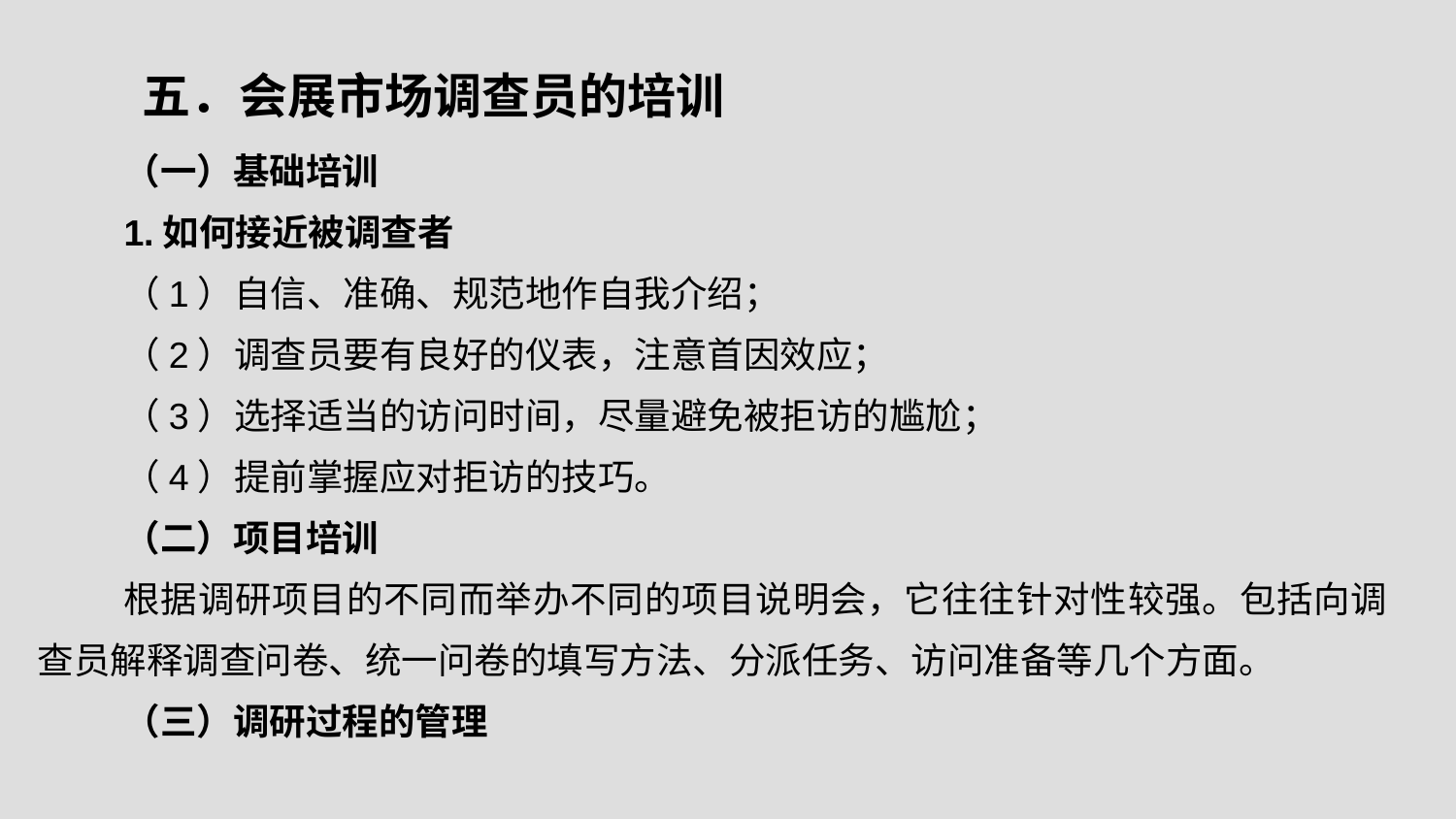

# 五．会展市场调查员的培训
（一）基础培训
1.如何接近被调查者
（1）自信、准确、规范地作自我介绍；
（2）调查员要有良好的仪表，注意首因效应；
（3）选择适当的访问时间，尽量避免被拒访的尴尬；
（4）提前掌握应对拒访的技巧。
（二）项目培训
根据调研项目的不同而举办不同的项目说明会，它往往针对性较强。包括向调查员解释调查问卷、统一问卷的填写方法、分派任务、访问准备等几个方面。
（三）调研过程的管理